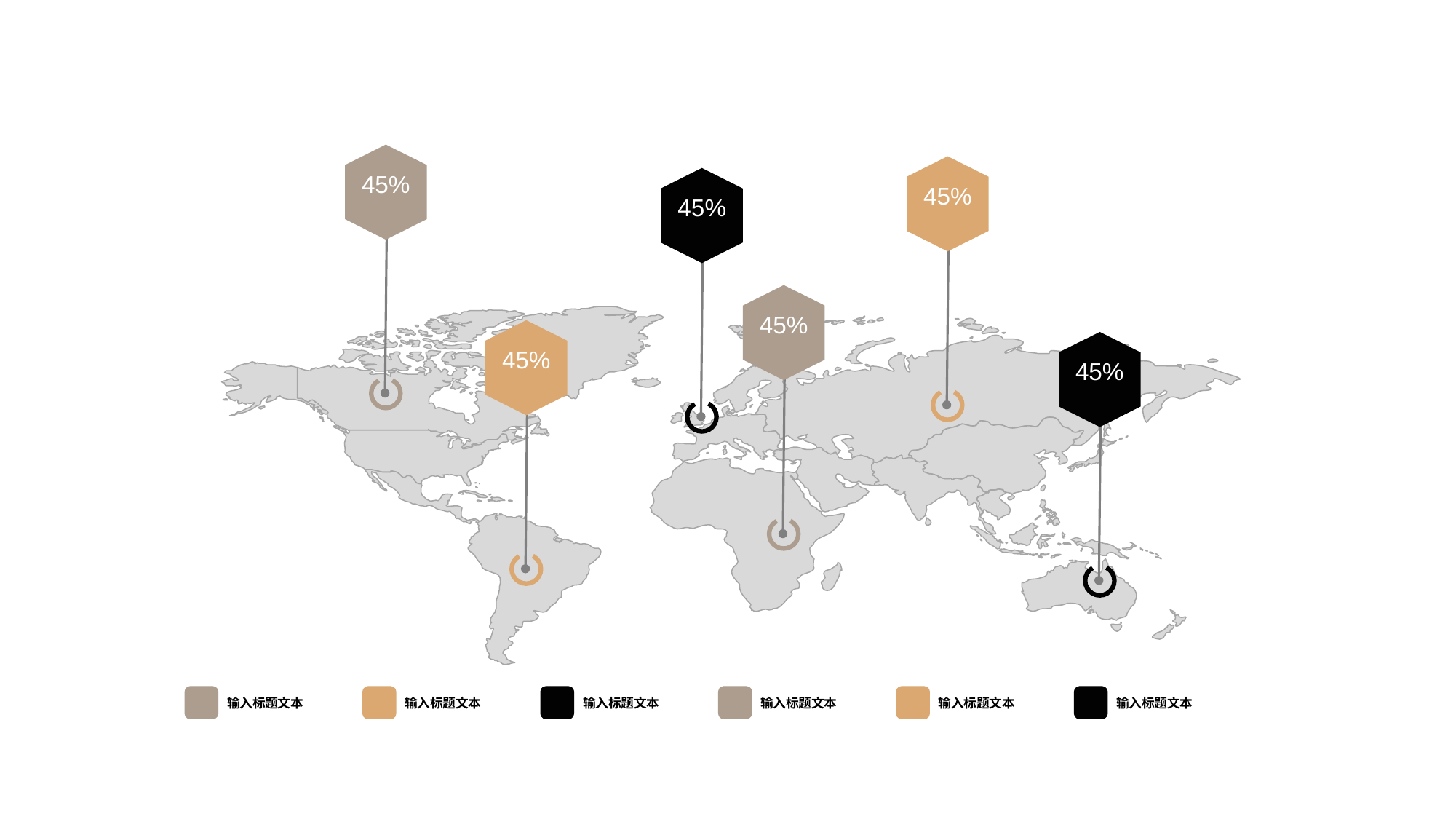

45%

45%
45%

45%

45%
45%

输入标题文本

输入标题文本

输入标题文本

输入标题文本

输入标题文本

输入标题文本